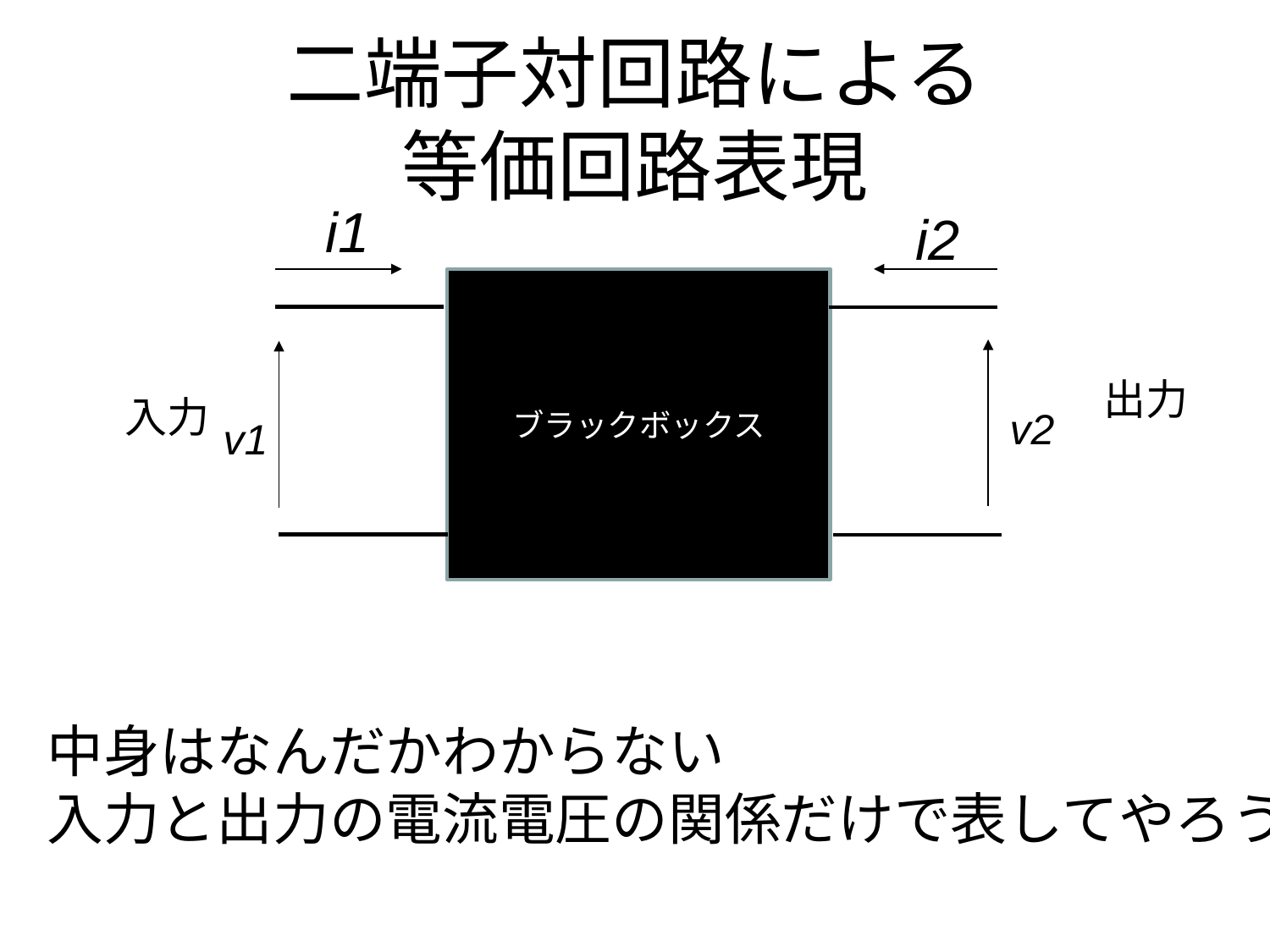

# 二端子対回路による 等価回路表現
i1
i2
ブラックボックス
出力
入力
v2
v1
中身はなんだかわからない
入力と出力の電流電圧の関係だけで表してやろう